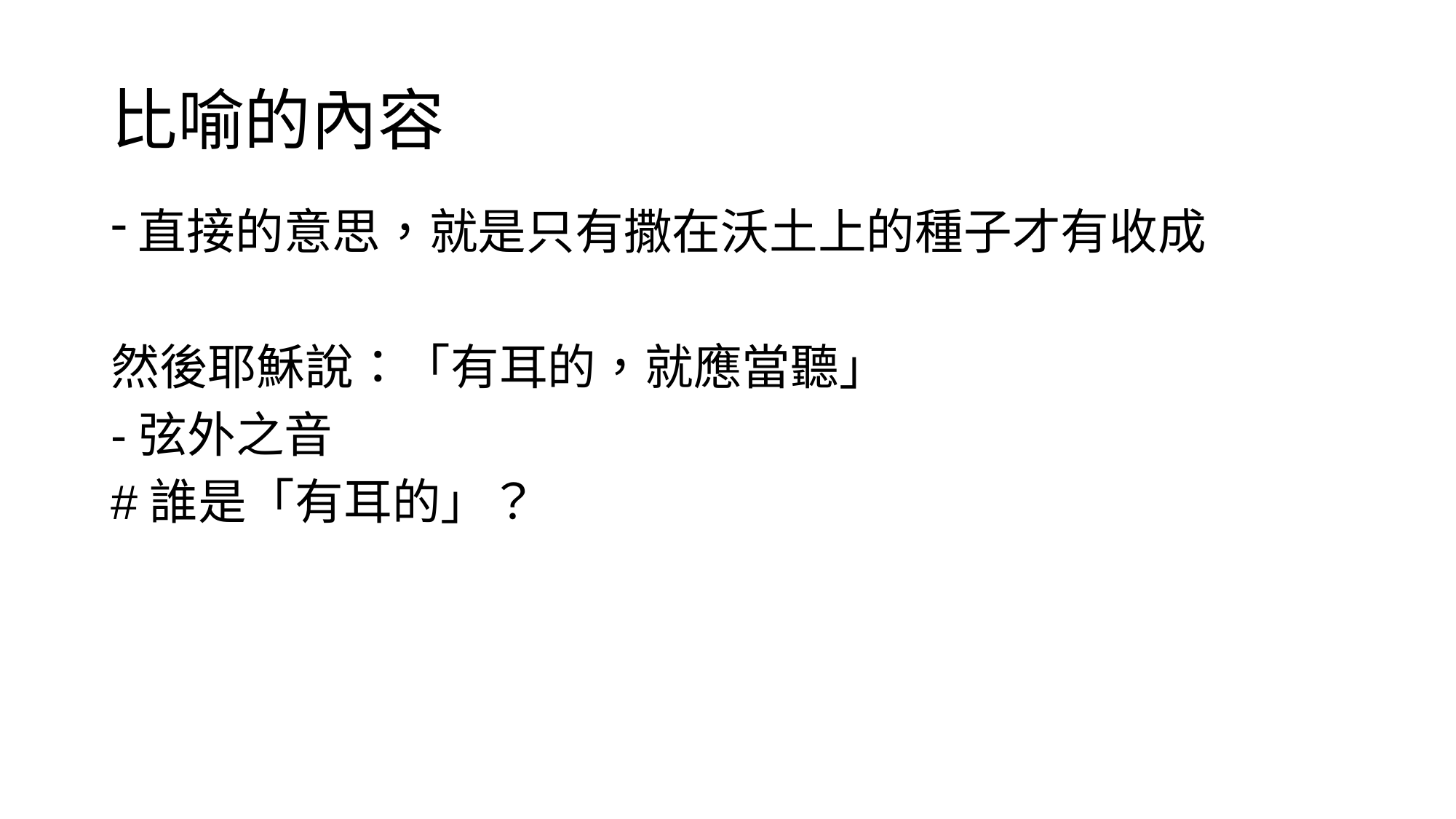

# 比喻的內容
直接的意思，就是只有撒在沃土上的種子才有收成

然後耶穌說：「有耳的，就應當聽」
-弦外之音
#誰是「有耳的」？